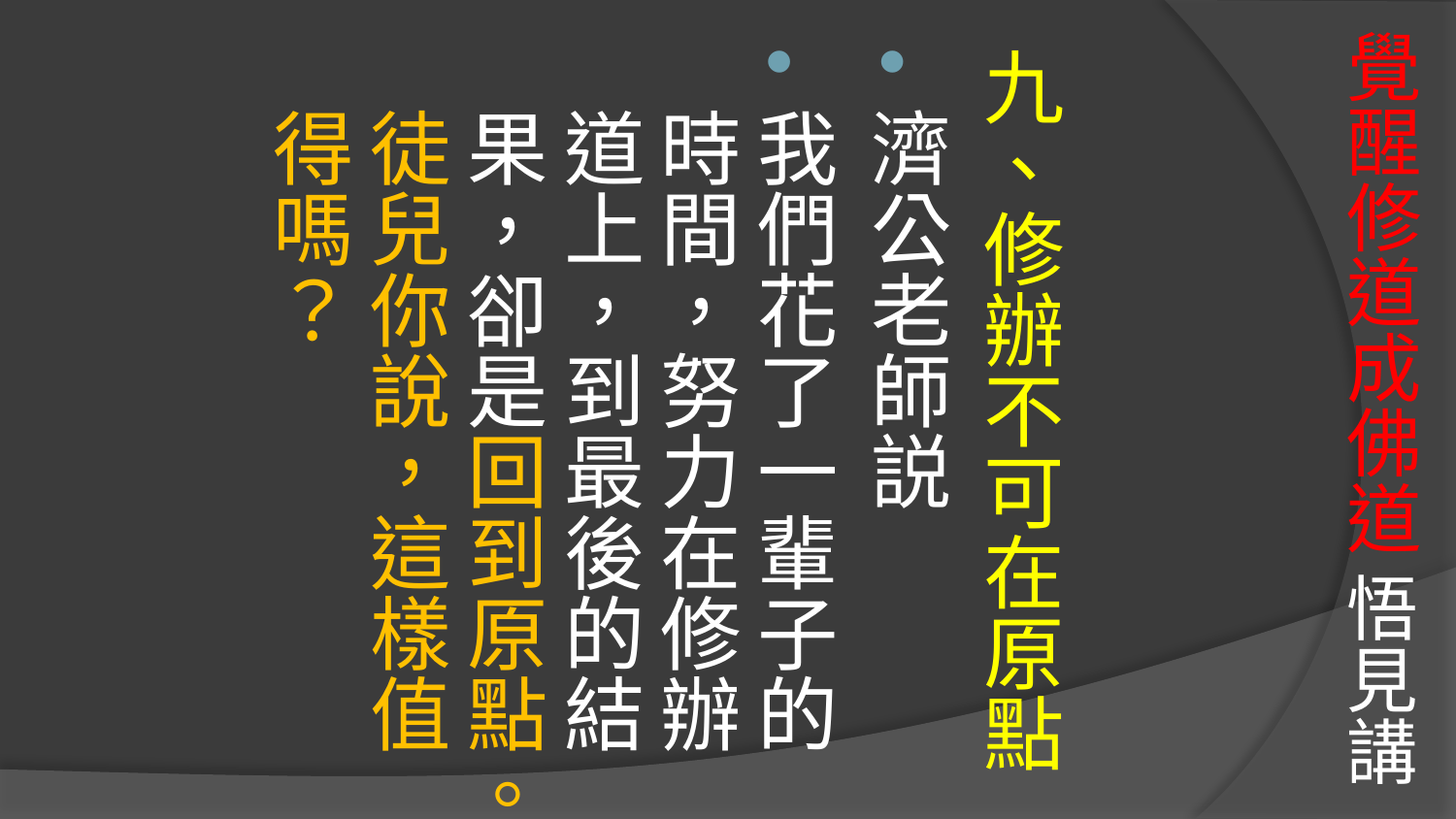

# 覺醒修道成佛道 悟見講
九、修辦不可在原點
濟公老師説
我們花了一輩子的時間，努力在修辦道上，到最後的結果，卻是回到原點。徒兒你說，這樣值得嗎？